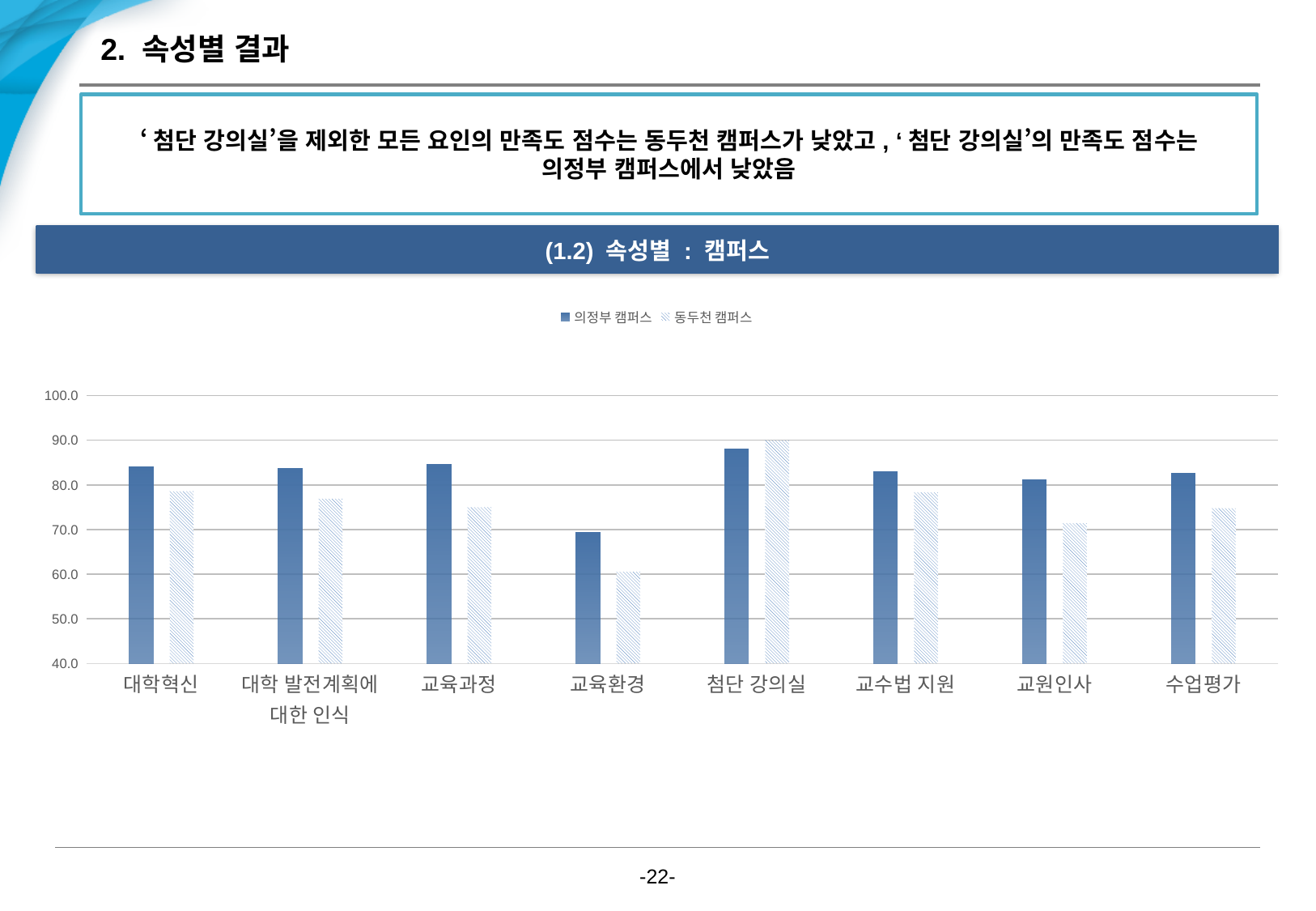

# 2. 속성별 결과

‘첨단 강의실’을 제외한 모든 요인의 만족도 점수는 동두천 캠퍼스가 낮았고, ‘첨단 강의실’의 만족도 점수는 의정부 캠퍼스에서 낮았음
(1.2) 속성별 : 캠퍼스

### Chart

| Category | 의정부 캠퍼스 | 동두천 캠퍼스 |
|---|---|---|
| 대학혁신 | 84.02777777777777 | 78.57142857142857 |
| 대학 발전계획에 대한 인식 | 83.70370370416667 | 76.904761905 |
| 교육과정 | 84.58333333333333 | 75.0 |
| 교육환경 | 69.30555555555556 | 60.535714285714285 |
| 첨단 강의실 | 88.0 | 90.0 |
| 교수법 지원 | 82.96296296222222 | 78.33333333285714 |
| 교원인사 | 81.20370370416666 | 71.42857142857143 |
| 수업평가 | 82.5925925925 | 74.76190476214285 |
-22-